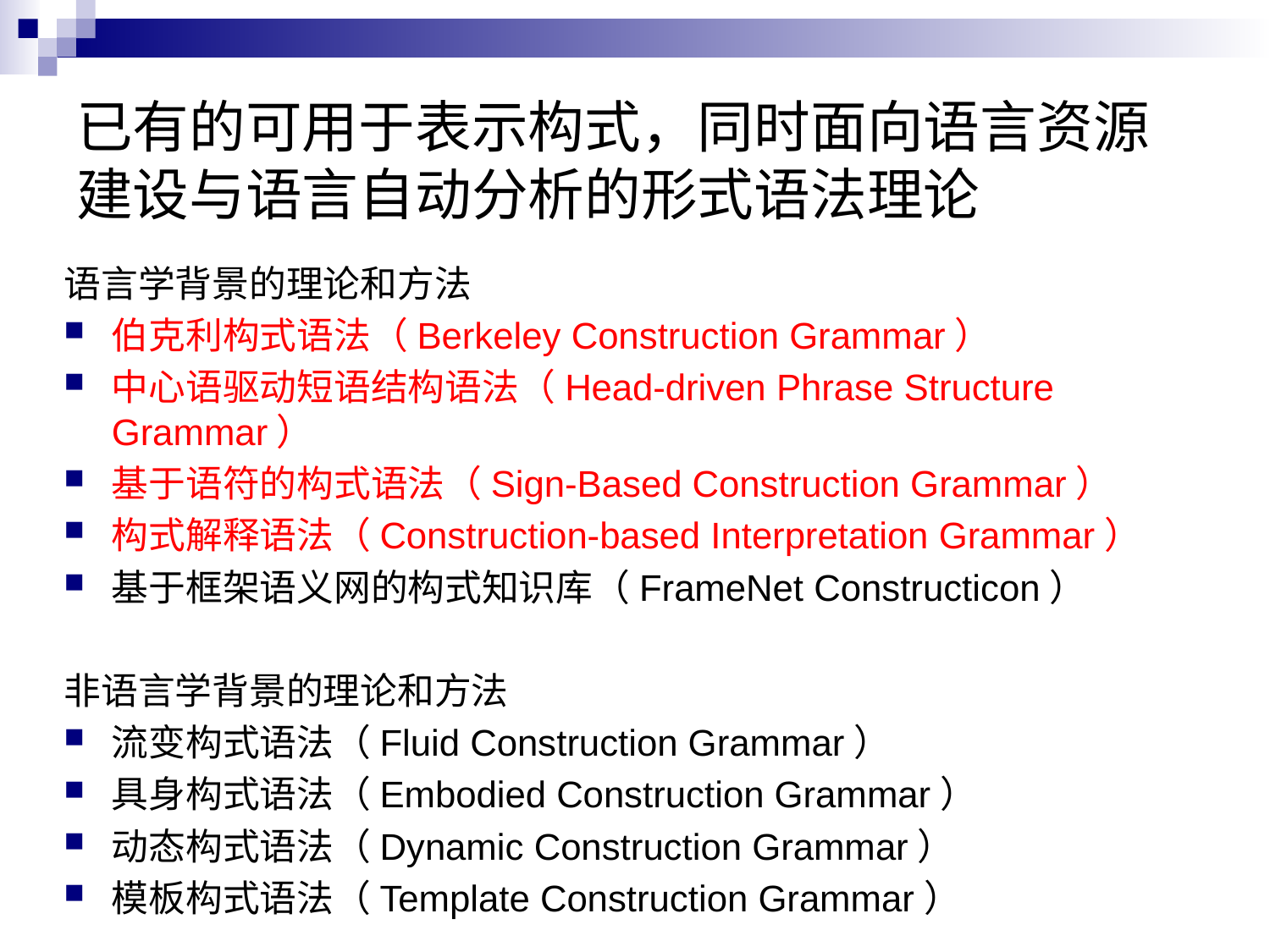

# 已有的可用于表示构式，同时面向语言资源建设与语言自动分析的形式语法理论
语言学背景的理论和方法
伯克利构式语法（Berkeley Construction Grammar）
中心语驱动短语结构语法（Head-driven Phrase Structure Grammar）
基于语符的构式语法（Sign-Based Construction Grammar）
构式解释语法（Construction-based Interpretation Grammar）
基于框架语义网的构式知识库（FrameNet Constructicon）

非语言学背景的理论和方法
流变构式语法（Fluid Construction Grammar）
具身构式语法（Embodied Construction Grammar）
动态构式语法（Dynamic Construction Grammar）
模板构式语法（Template Construction Grammar）